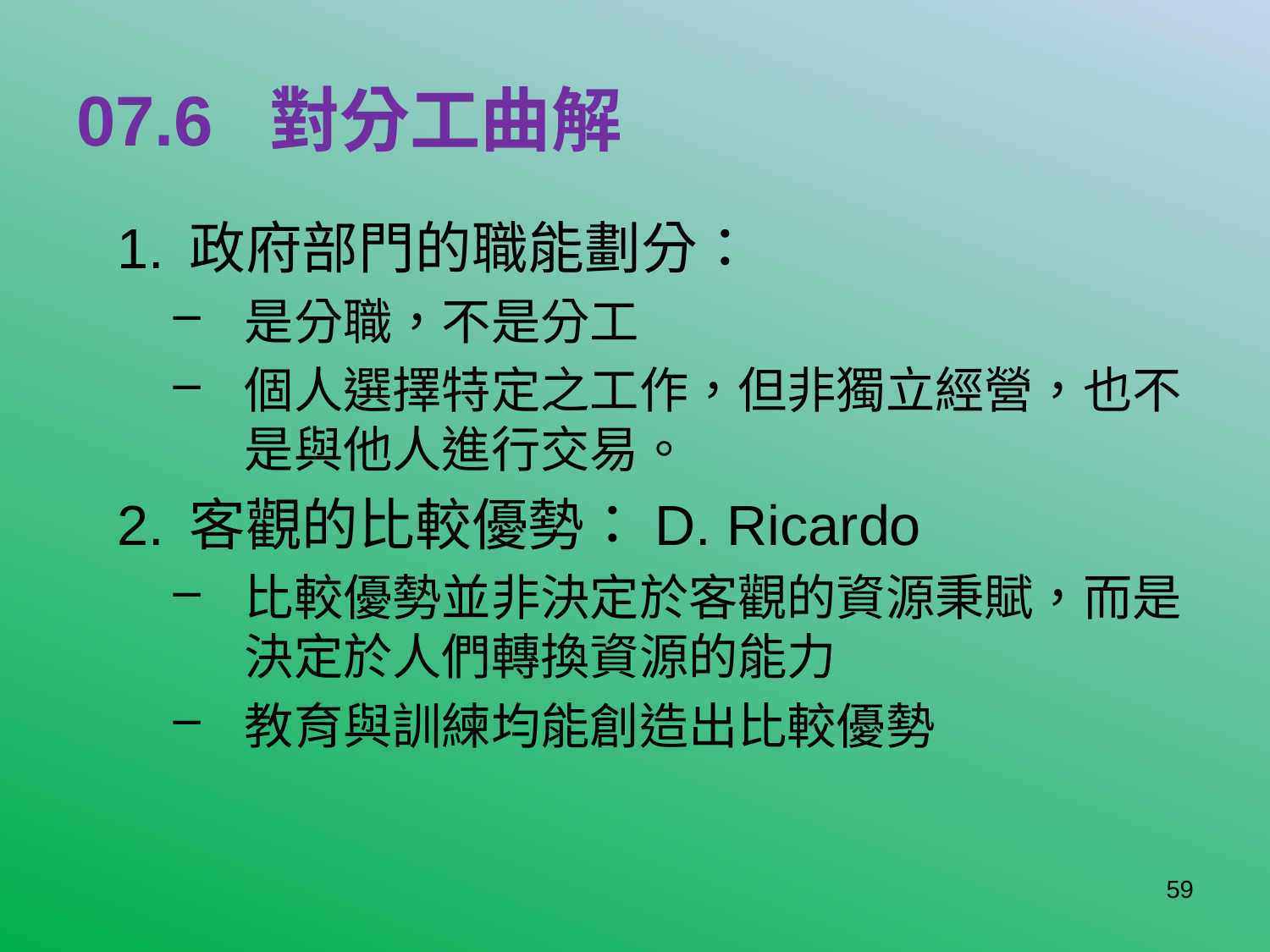

# 07.6  對分工曲解
政府部門的職能劃分：
是分職，不是分工
個人選擇特定之工作，但非獨立經營，也不是與他人進行交易。
客觀的比較優勢：D. Ricardo
比較優勢並非決定於客觀的資源秉賦，而是決定於人們轉換資源的能力
教育與訓練均能創造出比較優勢
59